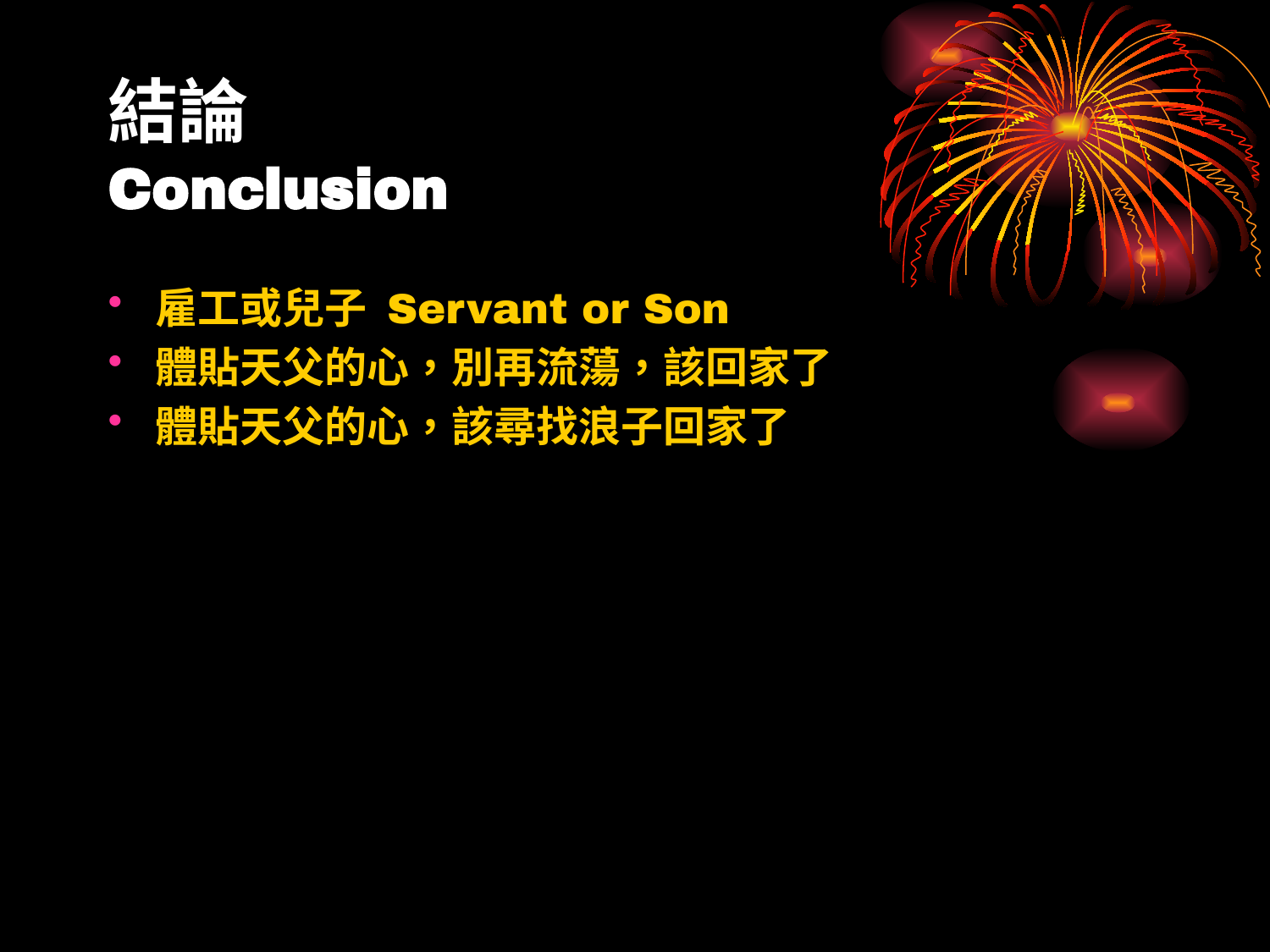

# 結論 Conclusion
雇工或兒子 Servant or Son
體貼天父的心，別再流蕩，該回家了
體貼天父的心，該尋找浪子回家了